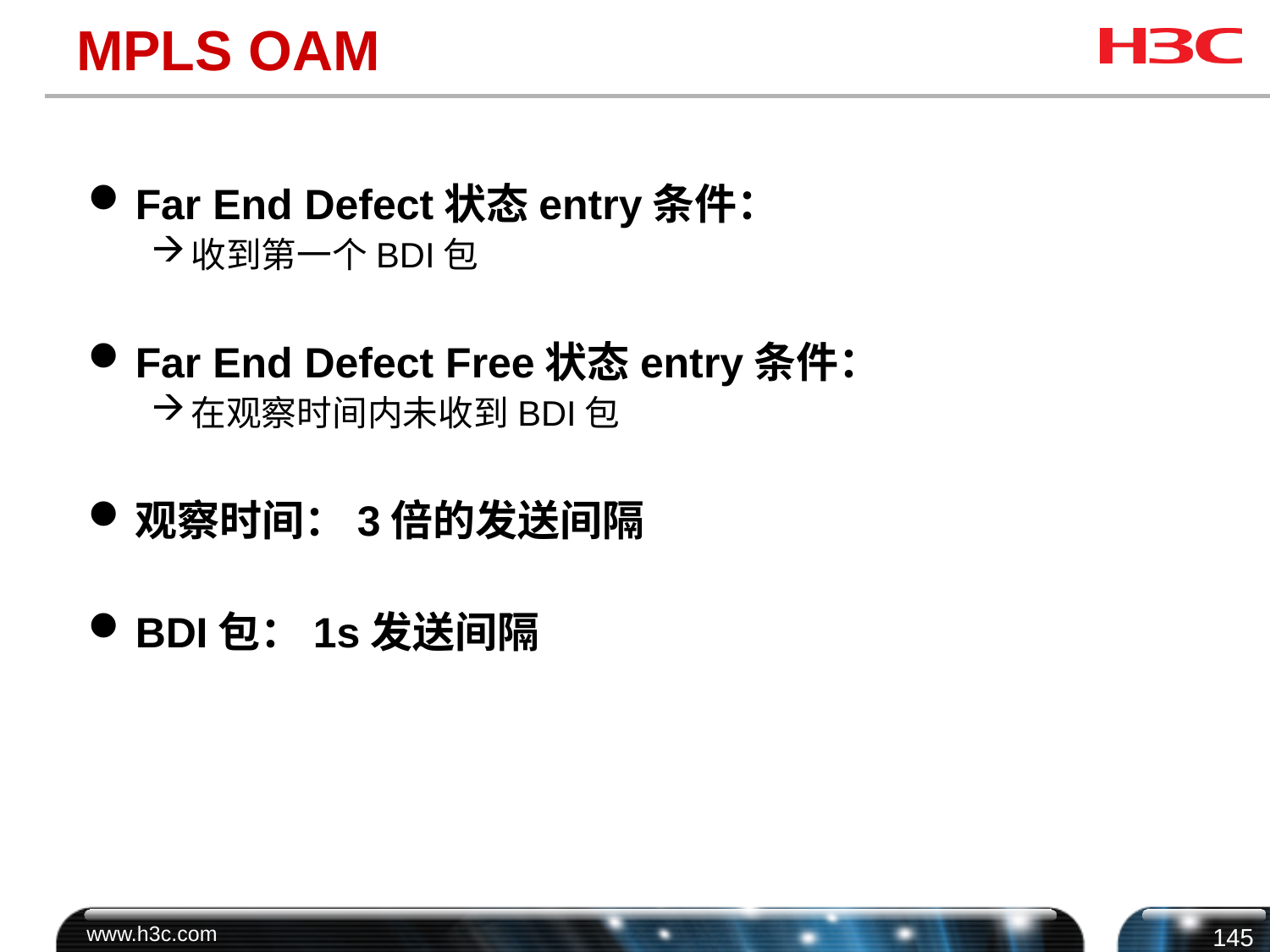

# MPLS OAM
Far End Defect状态entry条件：
收到第一个BDI包

Far End Defect Free状态entry条件：
在观察时间内未收到BDI包

观察时间：3倍的发送间隔

BDI包：1s发送间隔